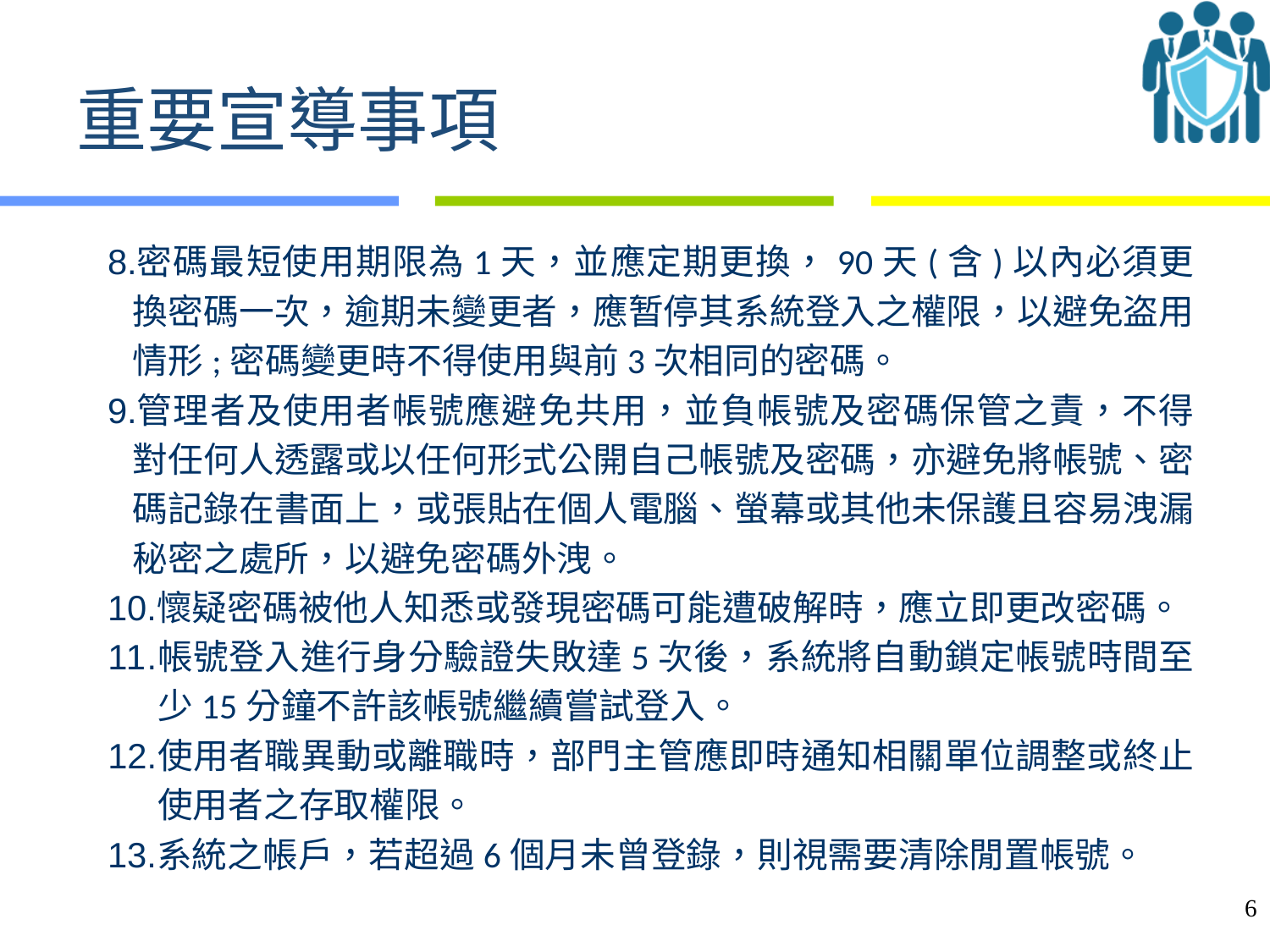

# 重要宣導事項
密碼最短使用期限為1天，並應定期更換，90天(含)以內必須更換密碼一次，逾期未變更者，應暂停其系統登入之權限，以避免盗用情形;密碼變更時不得使用與前3次相同的密碼。
管理者及使用者帳號應避免共用，並負帳號及密碼保管之責，不得對任何人透露或以任何形式公開自己帳號及密碼，亦避免將帳號、密碼記錄在書面上，或張貼在個人電腦、螢幕或其他未保護且容易洩漏秘密之處所，以避免密碼外洩。
懷疑密碼被他人知悉或發現密碼可能遭破解時，應立即更改密碼。
帳號登入進行身分驗證失敗達5次後，系統將自動鎖定帳號時間至少15分鐘不許該帳號繼續嘗試登入。
使用者職異動或離職時，部門主管應即時通知相關單位調整或終止使用者之存取權限。
系統之帳戶，若超過6個月未曾登錄，則視需要清除閒置帳號。
6